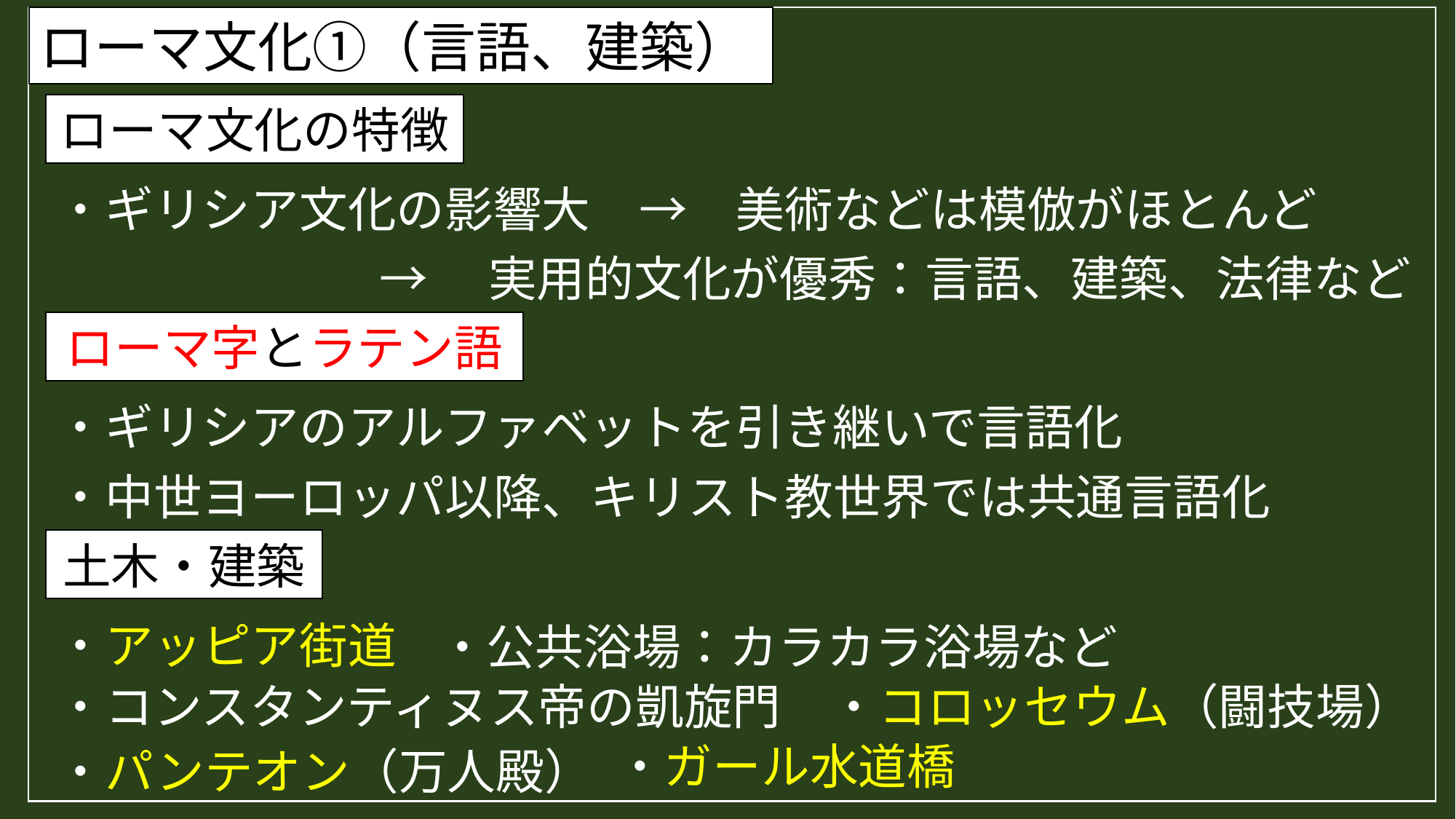

ローマ文化①（言語、建築）
ローマ文化の特徴
・ギリシア文化の影響大　→　美術などは模倣がほとんど
→　実用的文化が優秀：言語、建築、法律など
ローマ字とラテン語
・ギリシアのアルファベットを引き継いで言語化
・中世ヨーロッパ以降、キリスト教世界では共通言語化
土木・建築
・アッピア街道
・公共浴場：カラカラ浴場など
・コロッセウム（闘技場）
・コンスタンティヌス帝の凱旋門
・ガール水道橋
・パンテオン（万人殿）